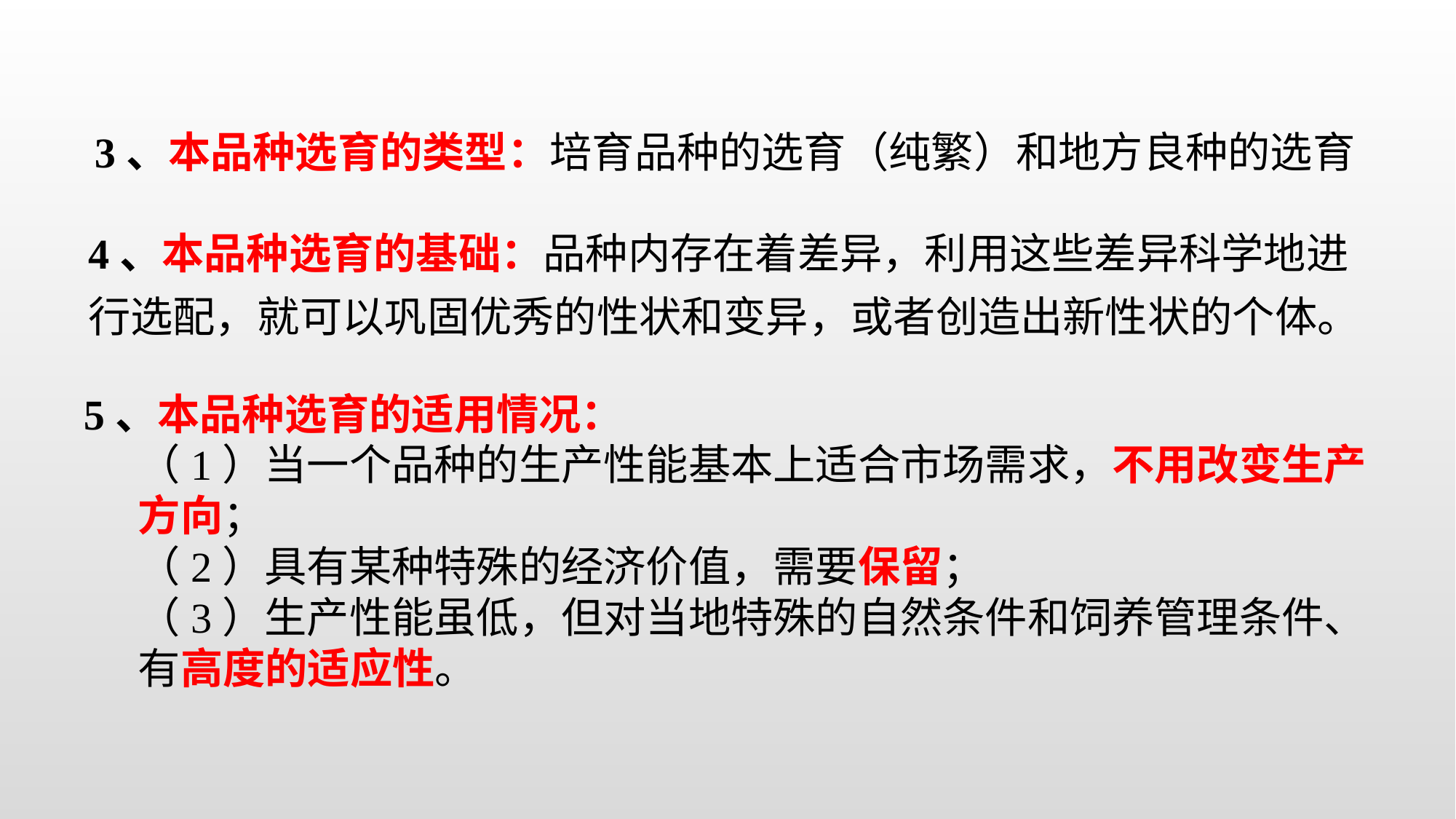

3、本品种选育的类型：培育品种的选育（纯繁）和地方良种的选育
4、本品种选育的基础：品种内存在着差异，利用这些差异科学地进行选配，就可以巩固优秀的性状和变异，或者创造出新性状的个体。
5、本品种选育的适用情况：
（1）当一个品种的生产性能基本上适合市场需求，不用改变生产方向；
（2）具有某种特殊的经济价值，需要保留；
（3）生产性能虽低，但对当地特殊的自然条件和饲养管理条件、有高度的适应性。